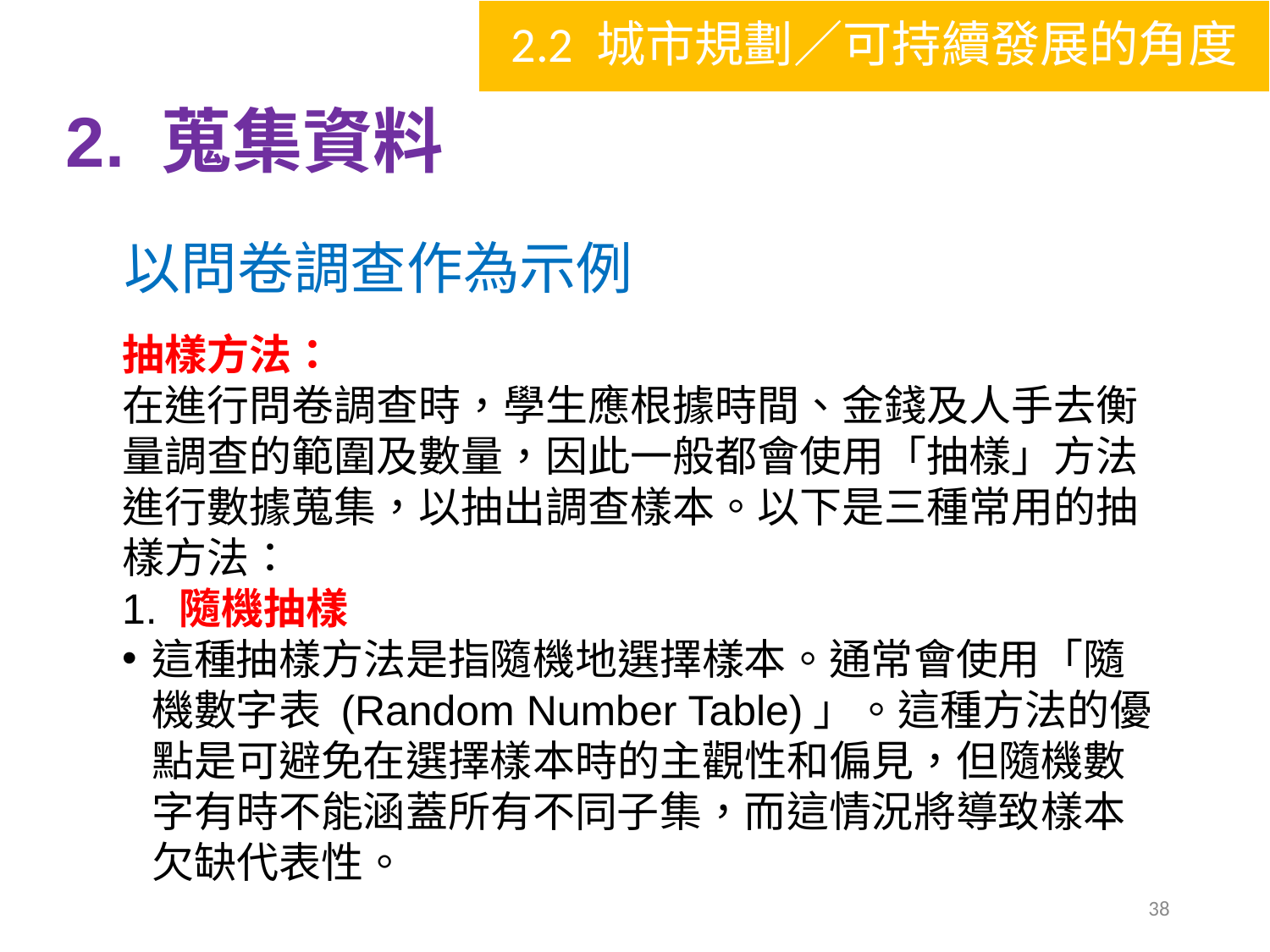

2.2 城市規劃／可持續發展的角度
# 2. 蒐集資料
以問卷調查作為示例
抽樣方法：
在進行問卷調查時，學生應根據時間、金錢及人手去衡量調查的範圍及數量，因此一般都會使用「抽樣」方法進行數據蒐集，以抽出調查樣本。以下是三種常用的抽樣方法：
1. 隨機抽樣
這種抽樣方法是指隨機地選擇樣本。通常會使用「隨機數字表 (Random Number Table)」。這種方法的優點是可避免在選擇樣本時的主觀性和偏見，但隨機數字有時不能涵蓋所有不同子集，而這情況將導致樣本欠缺代表性。
38